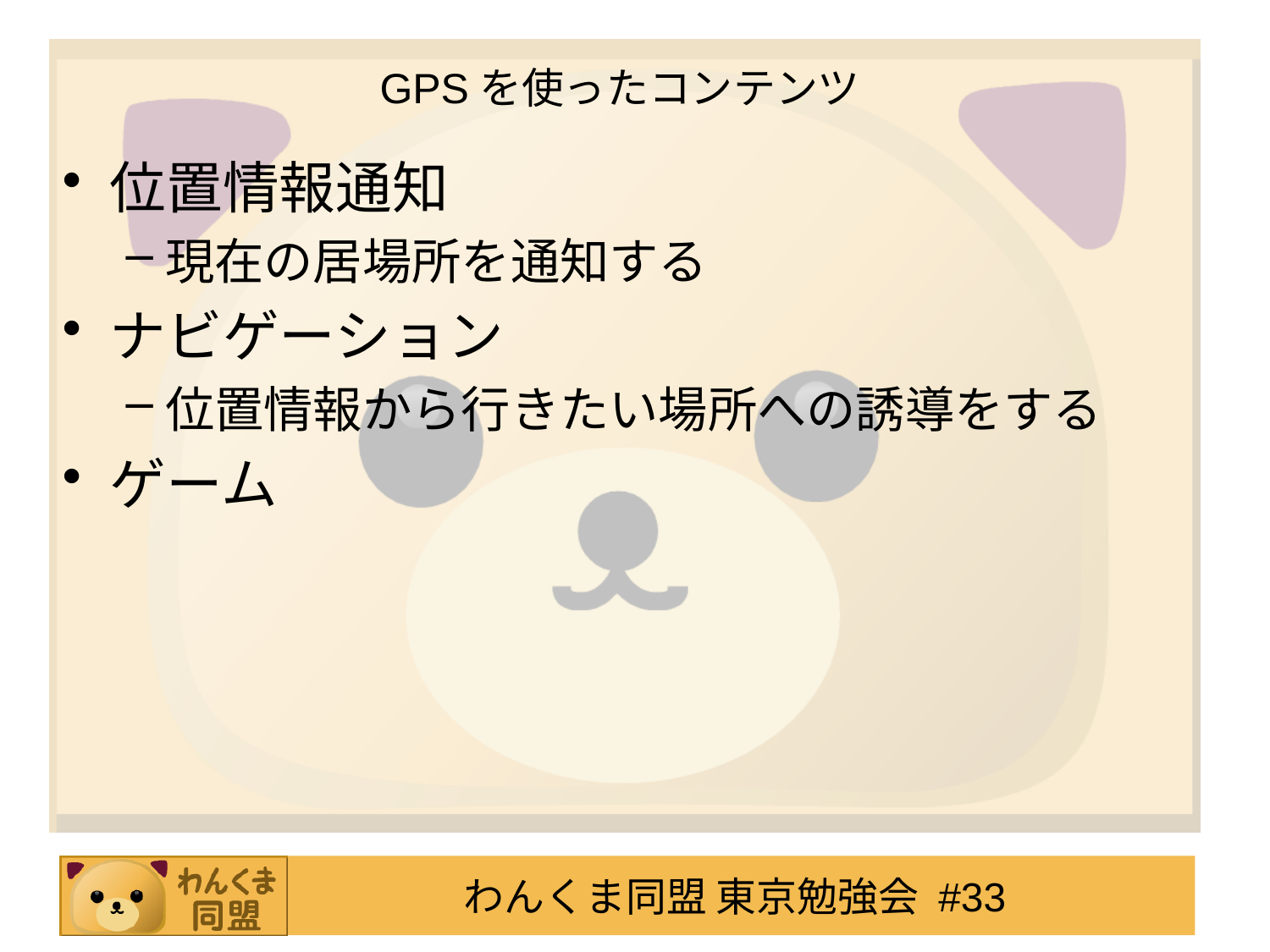

# GPSを使ったコンテンツ
位置情報通知
現在の居場所を通知する
ナビゲーション
位置情報から行きたい場所への誘導をする
ゲーム